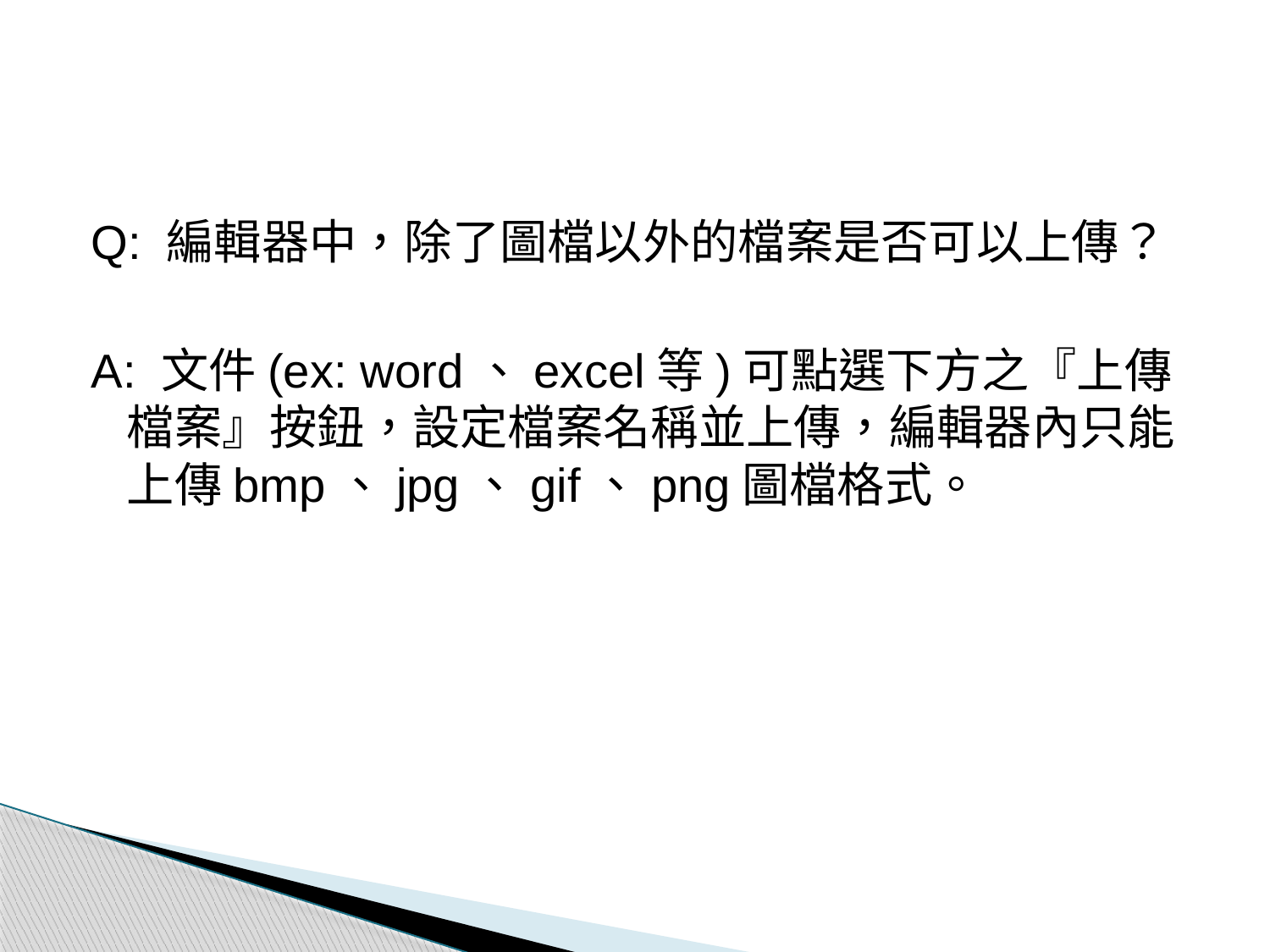

#
Q: 編輯器中，除了圖檔以外的檔案是否可以上傳？

A: 文件(ex: word、excel等)可點選下方之『上傳檔案』按鈕，設定檔案名稱並上傳，編輯器內只能上傳bmp、jpg、gif、png圖檔格式。